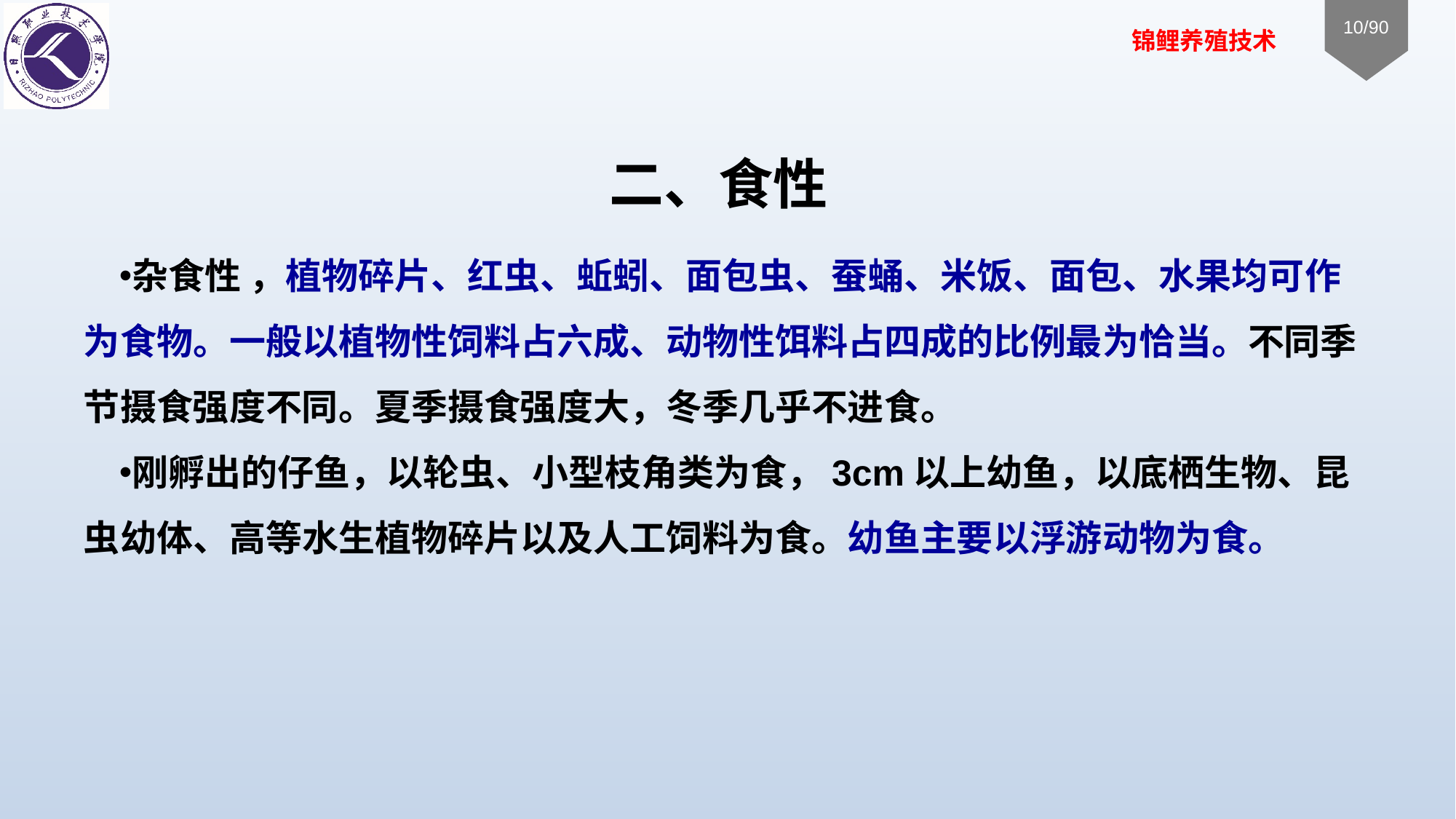

# 二、食性
杂食性 ，植物碎片、红虫、蚯蚓、面包虫、蚕蛹、米饭、面包、水果均可作为食物。一般以植物性饲料占六成、动物性饵料占四成的比例最为恰当。不同季节摄食强度不同。夏季摄食强度大，冬季几乎不进食。
刚孵出的仔鱼，以轮虫、小型枝角类为食，3cm以上幼鱼，以底栖生物、昆虫幼体、高等水生植物碎片以及人工饲料为食。幼鱼主要以浮游动物为食。